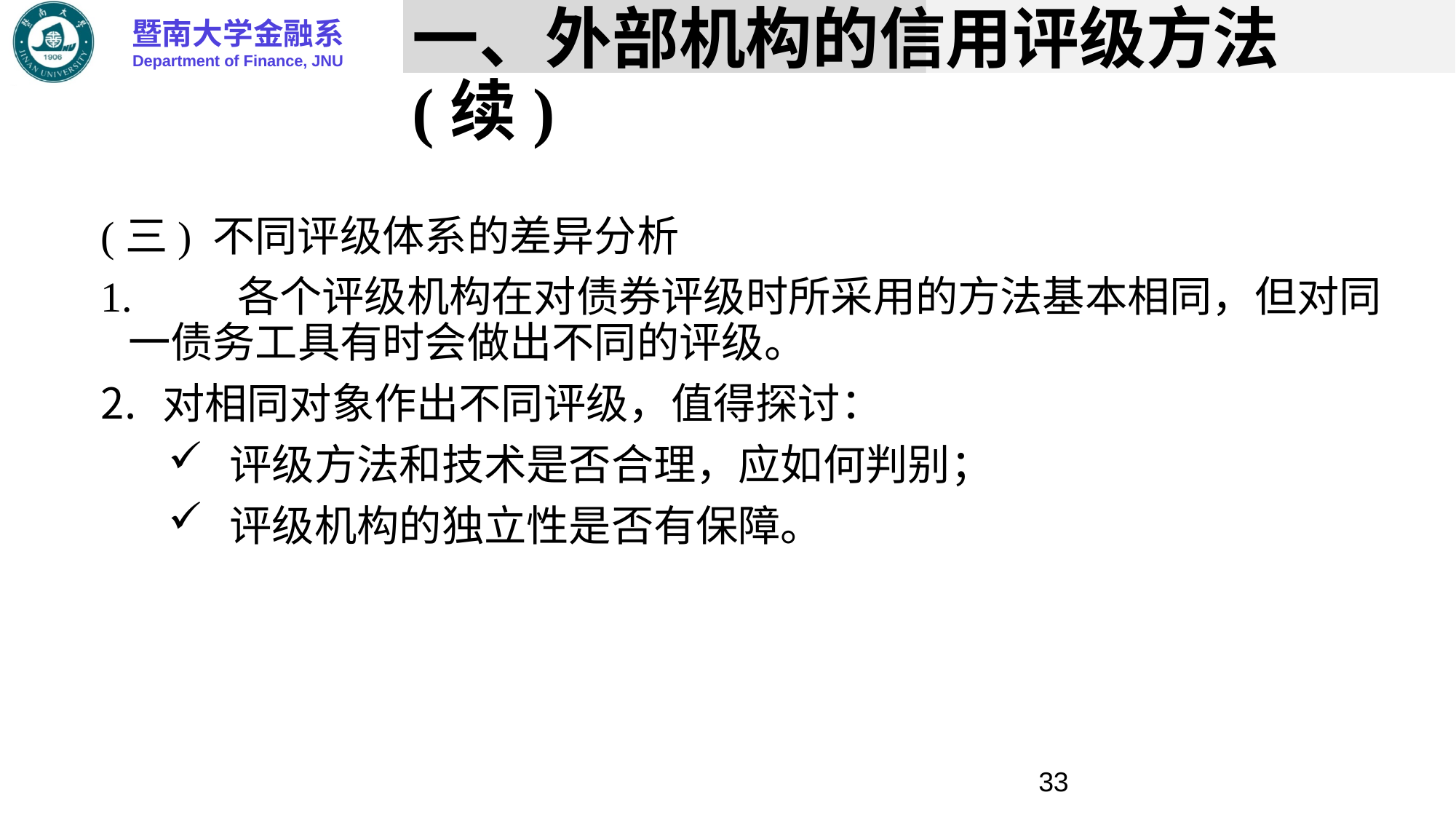

# 一、外部机构的信用评级方法(续)
(三) 不同评级体系的差异分析
1.	各个评级机构在对债券评级时所采用的方法基本相同，但对同一债务工具有时会做出不同的评级。
对相同对象作出不同评级，值得探讨：
评级方法和技术是否合理，应如何判别；
评级机构的独立性是否有保障。

33